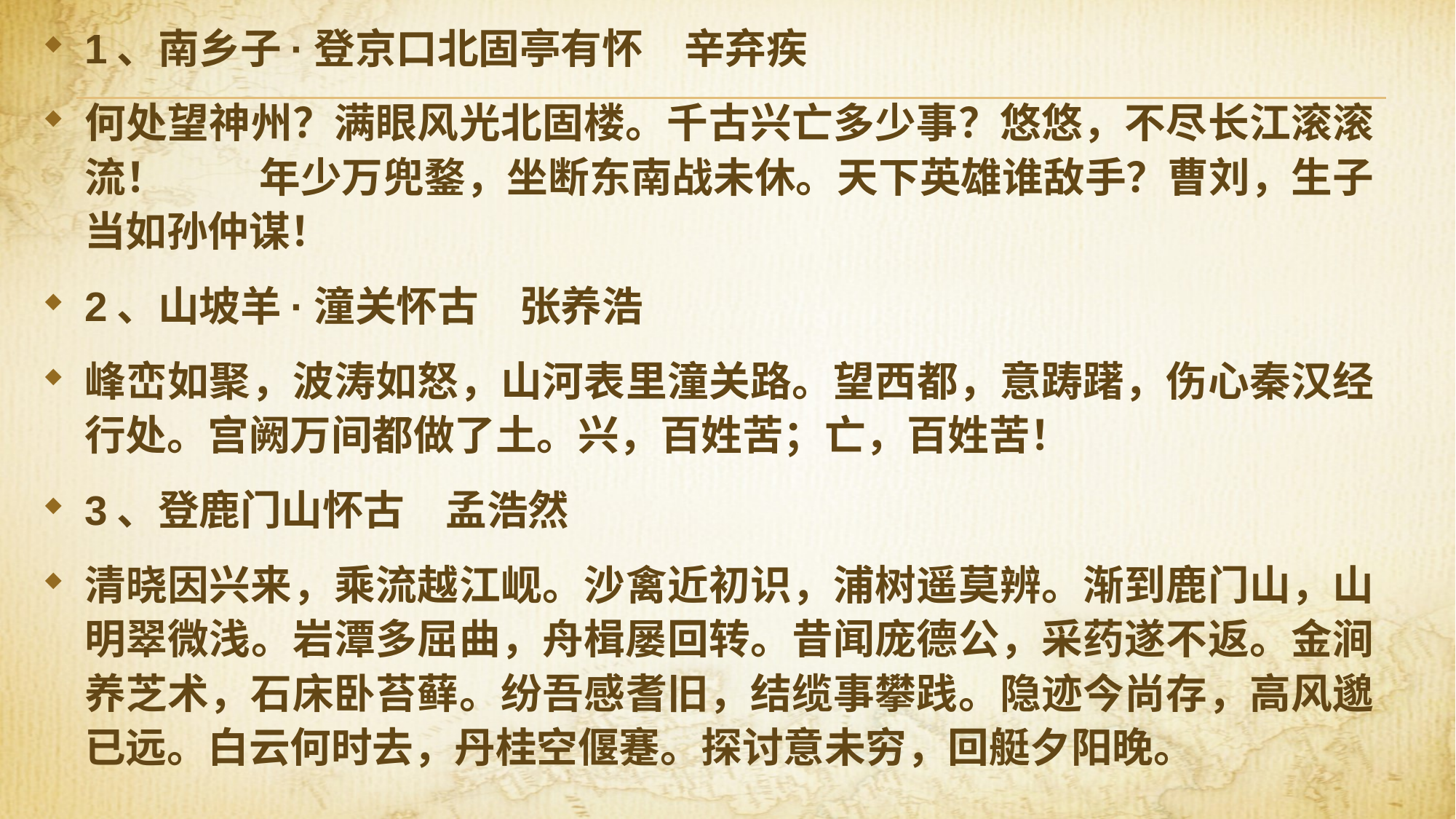

1、南乡子·登京口北固亭有怀　辛弃疾
何处望神州？满眼风光北固楼。千古兴亡多少事？悠悠，不尽长江滚滚流！ 　　年少万兜鍪，坐断东南战未休。天下英雄谁敌手？曹刘，生子当如孙仲谋！
2、山坡羊·潼关怀古　张养浩
峰峦如聚，波涛如怒，山河表里潼关路。望西都，意踌躇，伤心秦汉经行处。宫阙万间都做了土。兴，百姓苦；亡，百姓苦！
3、登鹿门山怀古　孟浩然
清晓因兴来，乘流越江岘。沙禽近初识，浦树遥莫辨。渐到鹿门山，山明翠微浅。岩潭多屈曲，舟楫屡回转。昔闻庞德公，采药遂不返。金涧养芝术，石床卧苔藓。纷吾感耆旧，结缆事攀践。隐迹今尚存，高风邈已远。白云何时去，丹桂空偃蹇。探讨意未穷，回艇夕阳晚。
#